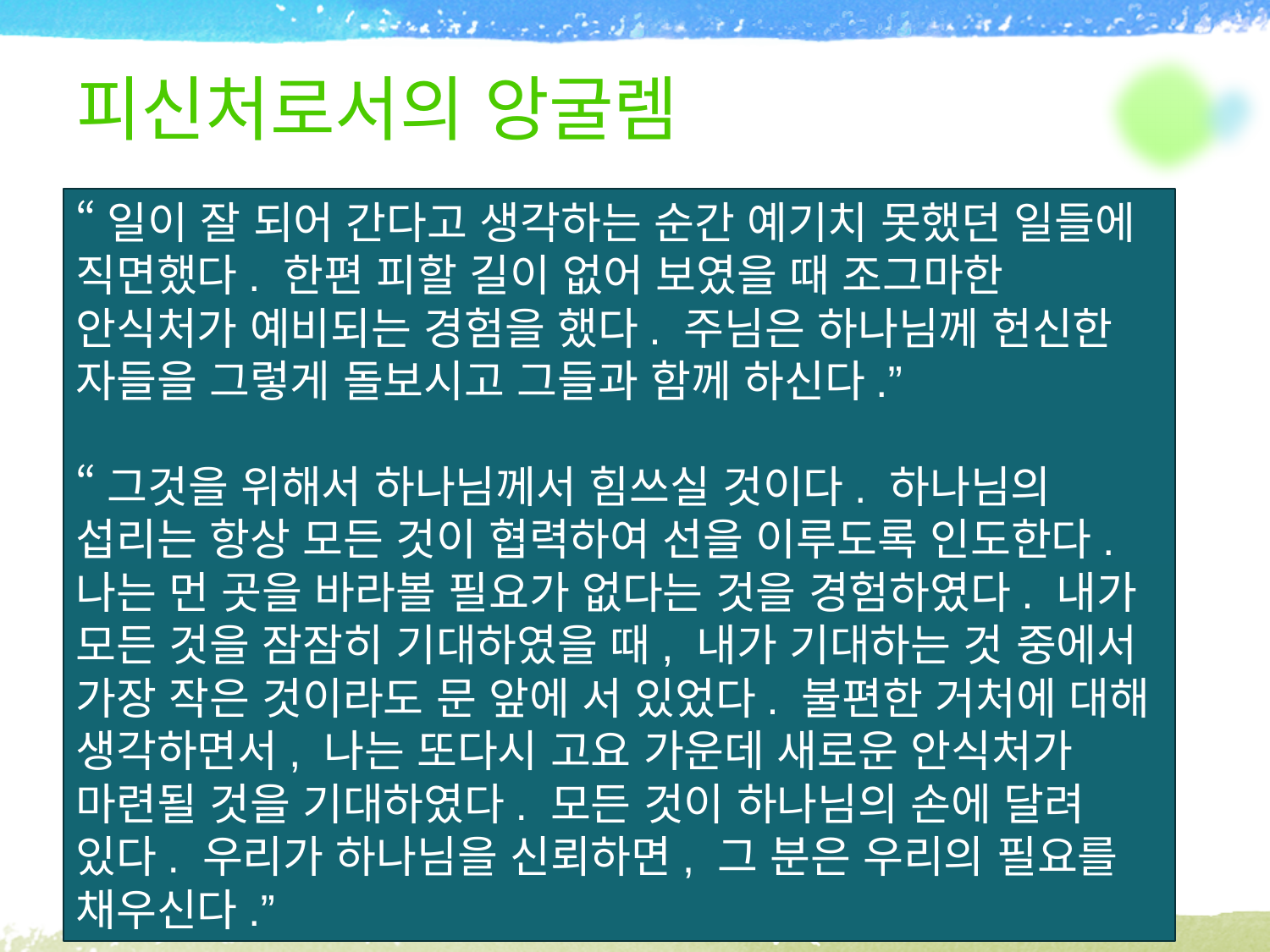

# 피신처로서의 앙굴렘
“일이 잘 되어 간다고 생각하는 순간 예기치 못했던 일들에 직면했다. 한편 피할 길이 없어 보였을 때 조그마한 안식처가 예비되는 경험을 했다. 주님은 하나님께 헌신한 자들을 그렇게 돌보시고 그들과 함께 하신다.”

“그것을 위해서 하나님께서 힘쓰실 것이다. 하나님의 섭리는 항상 모든 것이 협력하여 선을 이루도록 인도한다. 나는 먼 곳을 바라볼 필요가 없다는 것을 경험하였다. 내가 모든 것을 잠잠히 기대하였을 때, 내가 기대하는 것 중에서 가장 작은 것이라도 문 앞에 서 있었다. 불편한 거처에 대해 생각하면서, 나는 또다시 고요 가운데 새로운 안식처가 마련될 것을 기대하였다. 모든 것이 하나님의 손에 달려 있다. 우리가 하나님을 신뢰하면, 그 분은 우리의 필요를 채우신다.”
1.